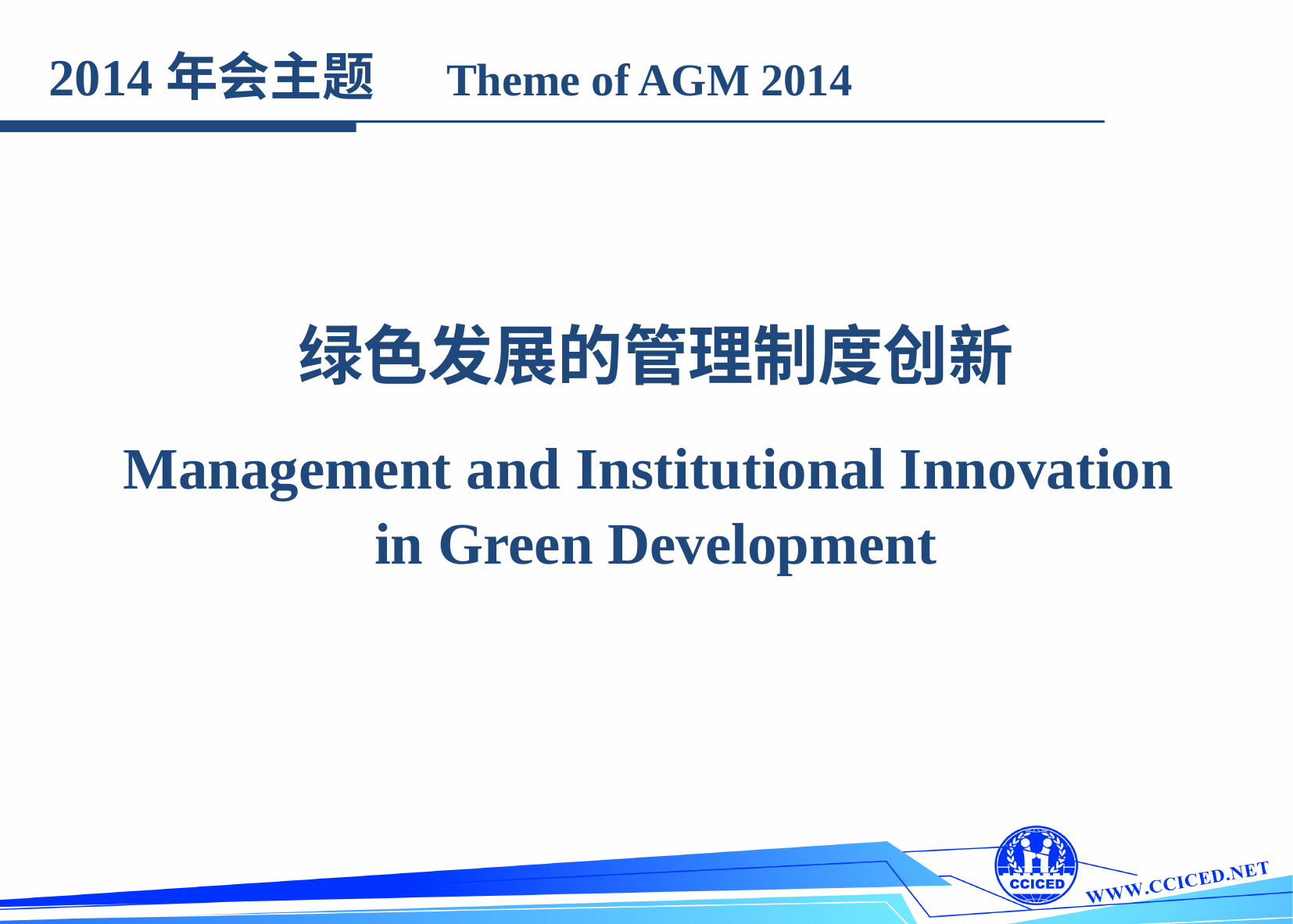

2014年会主题     Theme of AGM 2014

绿色发展的管理制度创新

Management and Institutional Innovation
in Green Development